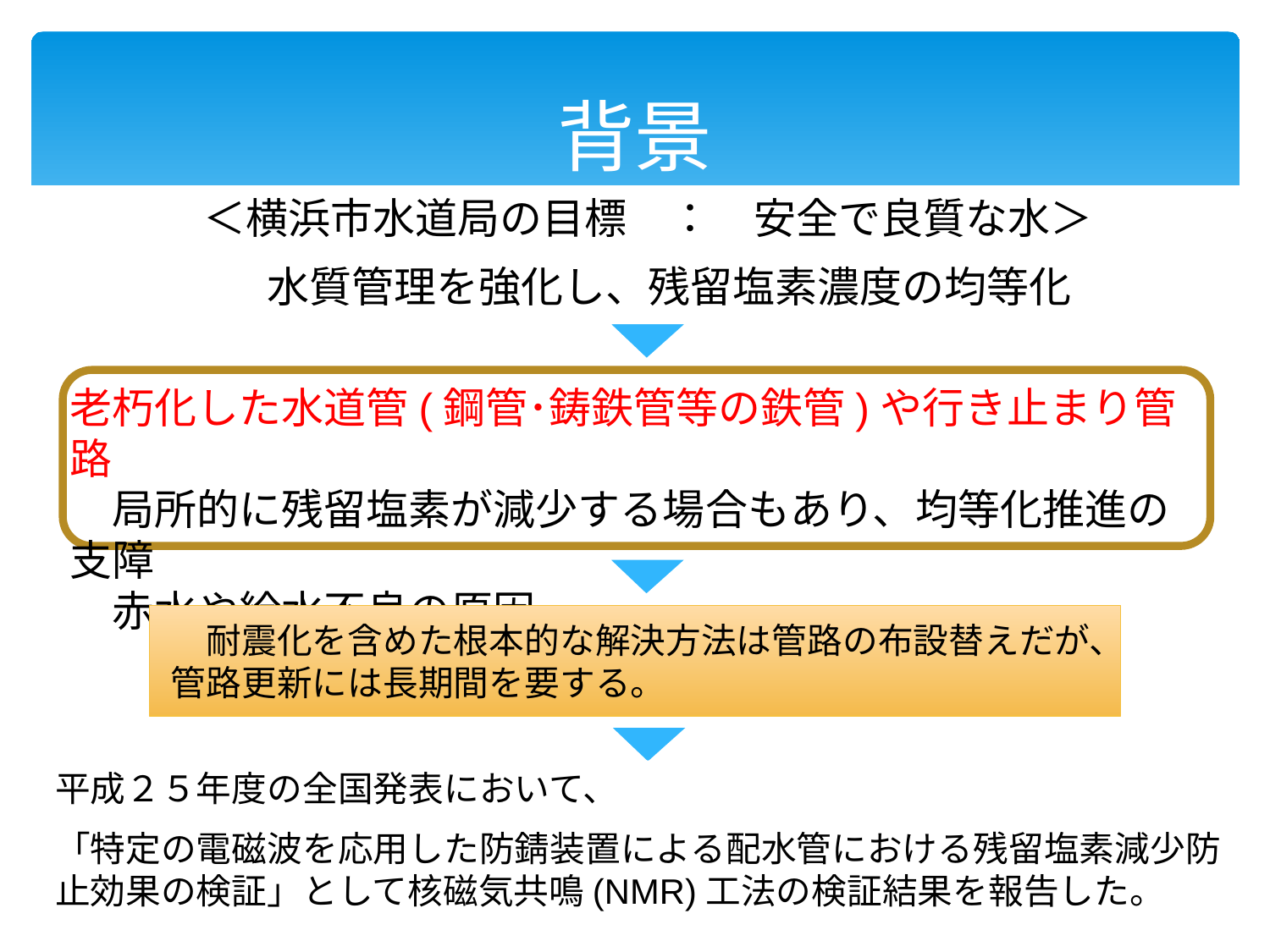

# 背景
＜横浜市水道局の目標　：　安全で良質な水＞
　水質管理を強化し、残留塩素濃度の均等化

老朽化した水道管(鋼管･鋳鉄管等の鉄管)や行き止まり管路
　局所的に残留塩素が減少する場合もあり、均等化推進の支障
　赤水や給水不良の原因

　耐震化を含めた根本的な解決方法は管路の布設替えだが、
管路更新には長期間を要する。

平成２５年度の全国発表において、
「特定の電磁波を応用した防錆装置による配水管における残留塩素減少防止効果の検証」として核磁気共鳴(NMR)工法の検証結果を報告した。
2